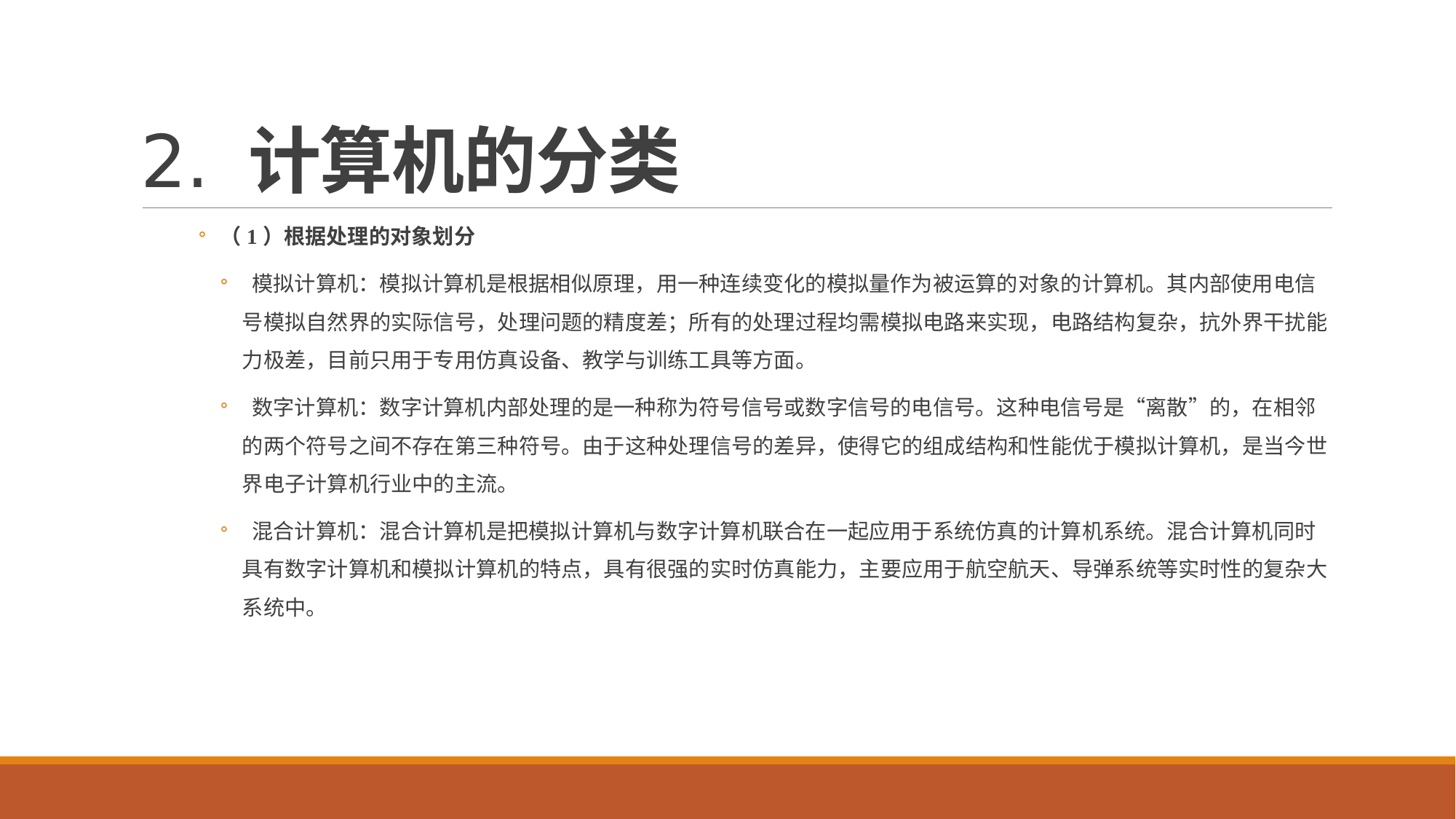

# 2. 计算机的分类
（1）根据处理的对象划分
 模拟计算机：模拟计算机是根据相似原理，用一种连续变化的模拟量作为被运算的对象的计算机。其内部使用电信号模拟自然界的实际信号，处理问题的精度差；所有的处理过程均需模拟电路来实现，电路结构复杂，抗外界干扰能力极差，目前只用于专用仿真设备、教学与训练工具等方面。
 数字计算机：数字计算机内部处理的是一种称为符号信号或数字信号的电信号。这种电信号是“离散”的，在相邻的两个符号之间不存在第三种符号。由于这种处理信号的差异，使得它的组成结构和性能优于模拟计算机，是当今世界电子计算机行业中的主流。
 混合计算机：混合计算机是把模拟计算机与数字计算机联合在一起应用于系统仿真的计算机系统。混合计算机同时具有数字计算机和模拟计算机的特点，具有很强的实时仿真能力，主要应用于航空航天、导弹系统等实时性的复杂大系统中。